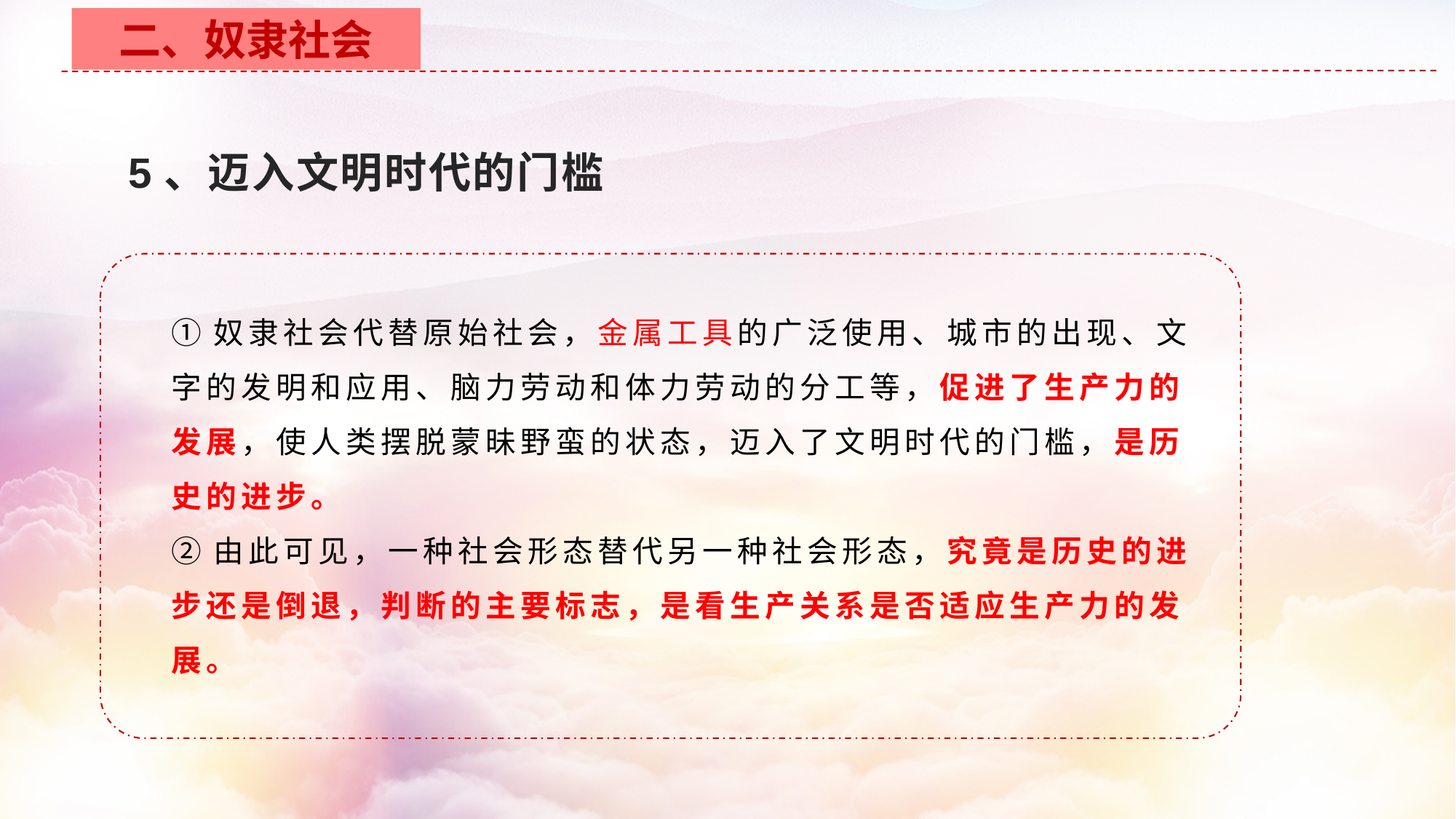

二、奴隶社会
5、迈入文明时代的门槛

①奴隶社会代替原始社会，金属工具的广泛使用、城市的出现、文字的发明和应用、脑力劳动和体力劳动的分工等，促进了生产力的发展，使人类摆脱蒙昧野蛮的状态，迈入了文明时代的门槛，是历史的进步。
②由此可见，一种社会形态替代另一种社会形态，究竟是历史的进步还是倒退，判断的主要标志，是看生产关系是否适应生产力的发展。